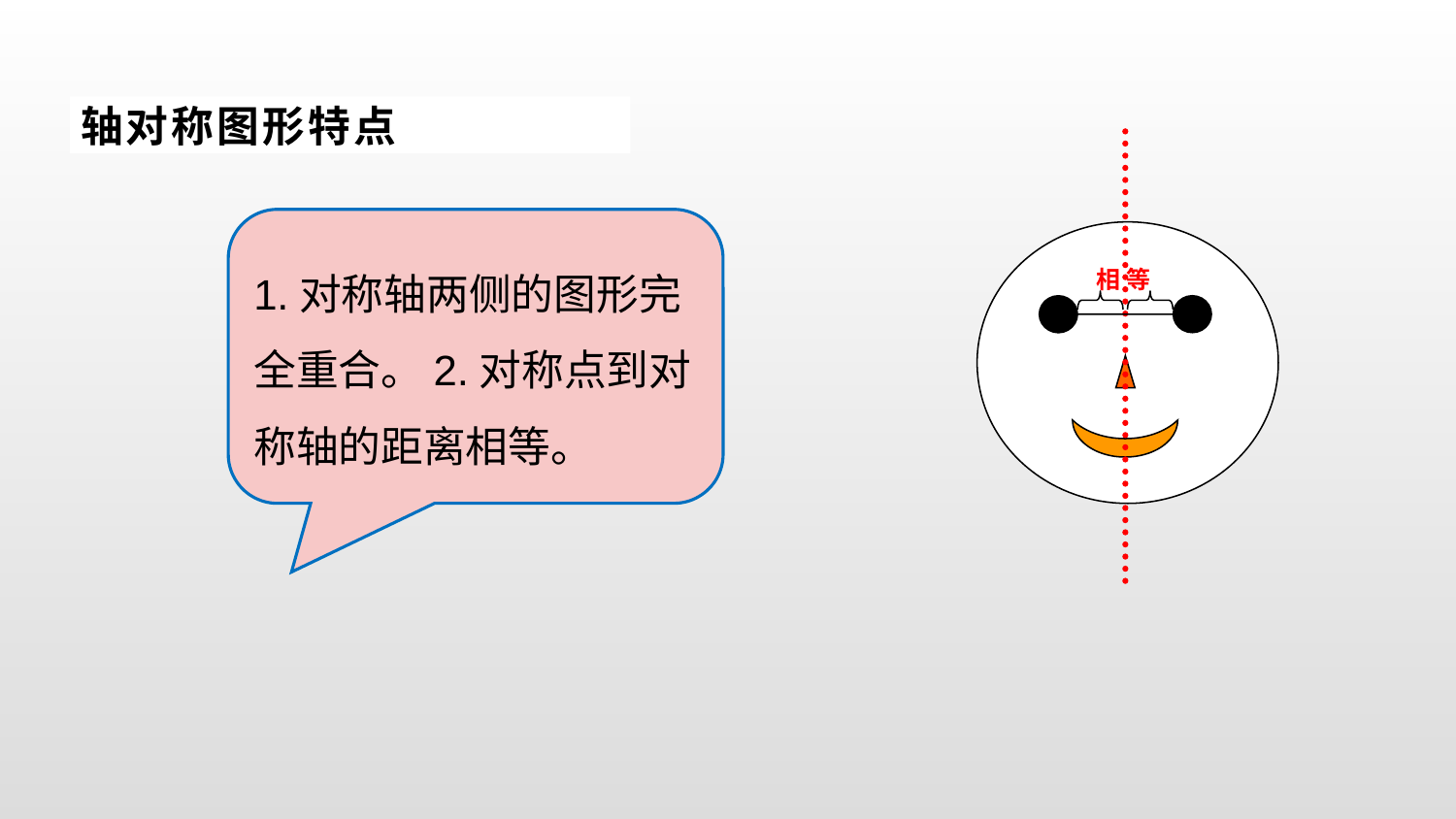

轴对称图形特点

相 等

1.对称轴两侧的图形完全重合。2.对称点到对称轴的距离相等。